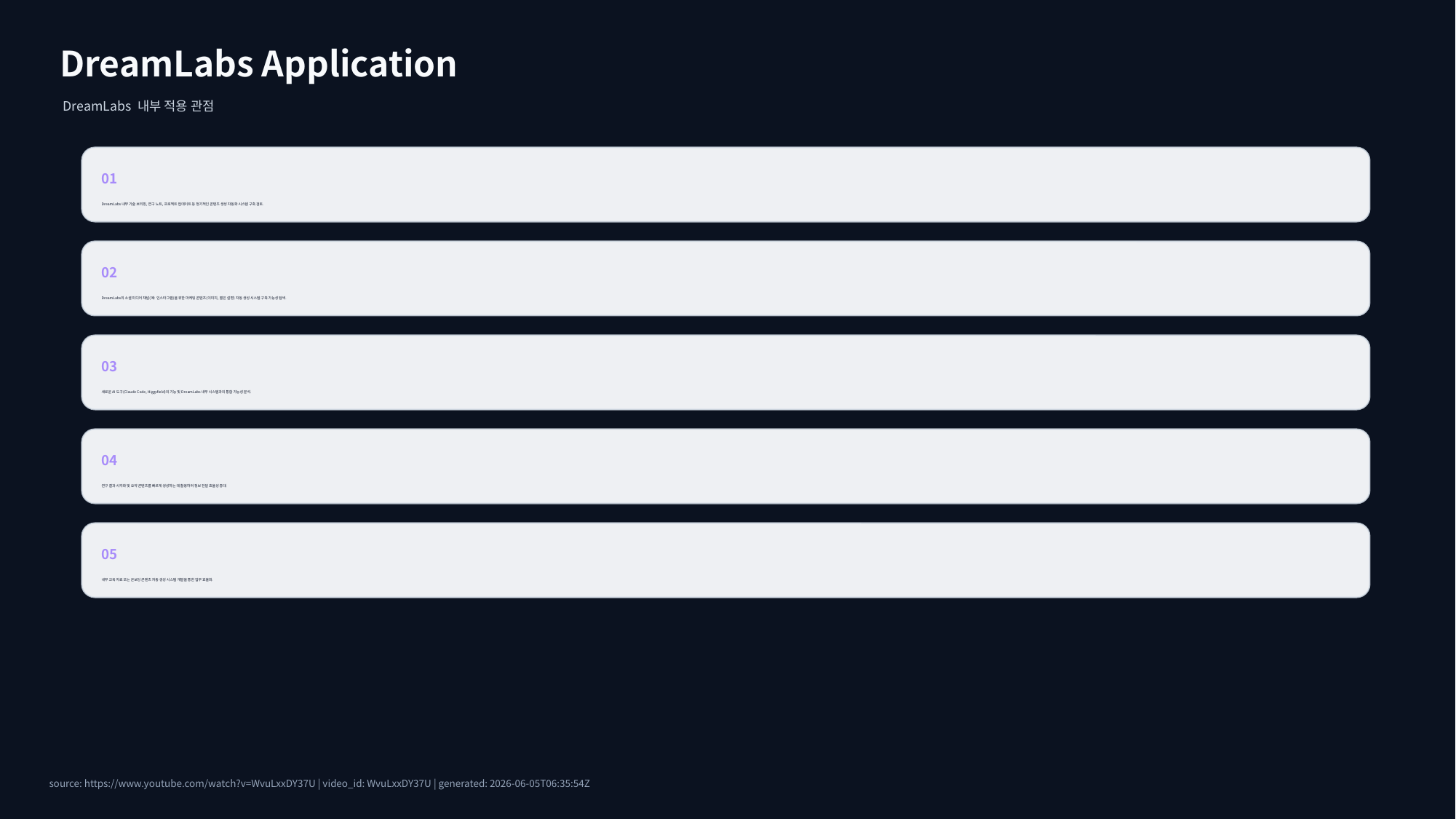

DreamLabs Application
DreamLabs 내부 적용 관점

01
DreamLabs 내부 기술 브리핑, 연구 노트, 프로젝트 업데이트 등 정기적인 콘텐츠 생성 자동화 시스템 구축 검토.

02
DreamLabs의 소셜 미디어 채널(예: 인스타그램)을 위한 마케팅 콘텐츠(이미지, 짧은 설명) 자동 생성 시스템 구축 가능성 탐색.

03
새로운 AI 도구(Claude Code, Higgsfield)의 기능 및 DreamLabs 내부 시스템과의 통합 가능성 분석.

04
연구 결과 시각화 및 요약 콘텐츠를 빠르게 생성하는 데 활용하여 정보 전달 효율성 증대.

05
내부 교육 자료 또는 온보딩 콘텐츠 자동 생성 시스템 개발을 통한 업무 효율화.
source: https://www.youtube.com/watch?v=WvuLxxDY37U | video_id: WvuLxxDY37U | generated: 2026-06-05T06:35:54Z